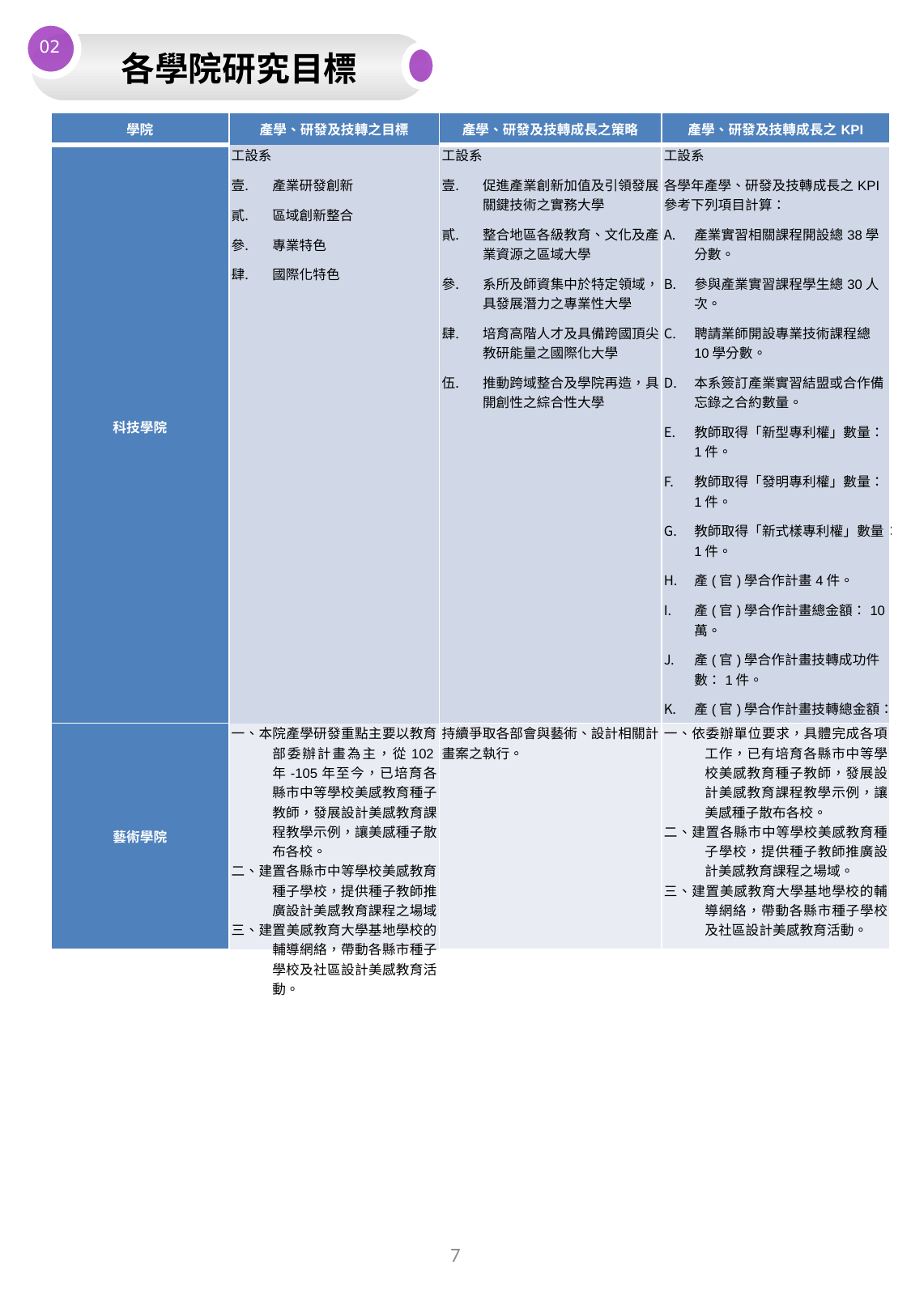

02

各學院研究目標

| 學院 | 產學、研發及技轉之目標 | 產學、研發及技轉成長之策略 | 產學、研發及技轉成長之KPI |
| --- | --- | --- | --- |
| 科技學院 | 工設系 產業研發創新 區域創新整合 專業特色 國際化特色 | 工設系 促進產業創新加值及引領發展關鍵技術之實務大學 整合地區各級教育、文化及產業資源之區域大學 系所及師資集中於特定領域，具發展潛力之專業性大學 培育高階人才及具備跨國頂尖教研能量之國際化大學 推動跨域整合及學院再造，具開創性之綜合性大學 | 工設系 各學年產學、研發及技轉成長之KPI參考下列項目計算： 產業實習相關課程開設總38學分數。 參與產業實習課程學生總30人次。 聘請業師開設專業技術課程總10學分數。 本系簽訂產業實習結盟或合作備忘錄之合約數量。 教師取得「新型專利權」數量：1件。 教師取得「發明專利權」數量：1件。 教師取得「新式樣專利權」數量：1件。 產(官)學合作計畫4件。 產(官)學合作計畫總金額：10萬。 產(官)學合作計畫技轉成功件數：1件。 產(官)學合作計畫技轉總金額：2萬元。 產(官)學合作計畫(院)校務基金管理費300萬。 參與產學計畫師生總100人次。 |
| 藝術學院 | 一、本院產學研發重點主要以教育部委辦計畫為主，從102年-105年至今，已培育各縣市中等學校美感教育種子教師，發展設計美感教育課程教學示例，讓美感種子散布各校。 二、建置各縣市中等學校美感教育種子學校，提供種子教師推廣設計美感教育課程之場域。 三、建置美感教育大學基地學校的輔導網絡，帶動各縣市種子學校及社區設計美感教育活動。 | 持續爭取各部會與藝術、設計相關計畫案之執行。 | 一、依委辦單位要求，具體完成各項工作，已有培育各縣市中等學校美感教育種子教師，發展設計美感教育課程教學示例，讓美感種子散布各校。 二、建置各縣市中等學校美感教育種子學校，提供種子教師推廣設計美感教育課程之場域。 三、建置美感教育大學基地學校的輔導網絡，帶動各縣市種子學校及社區設計美感教育活動。 |
7